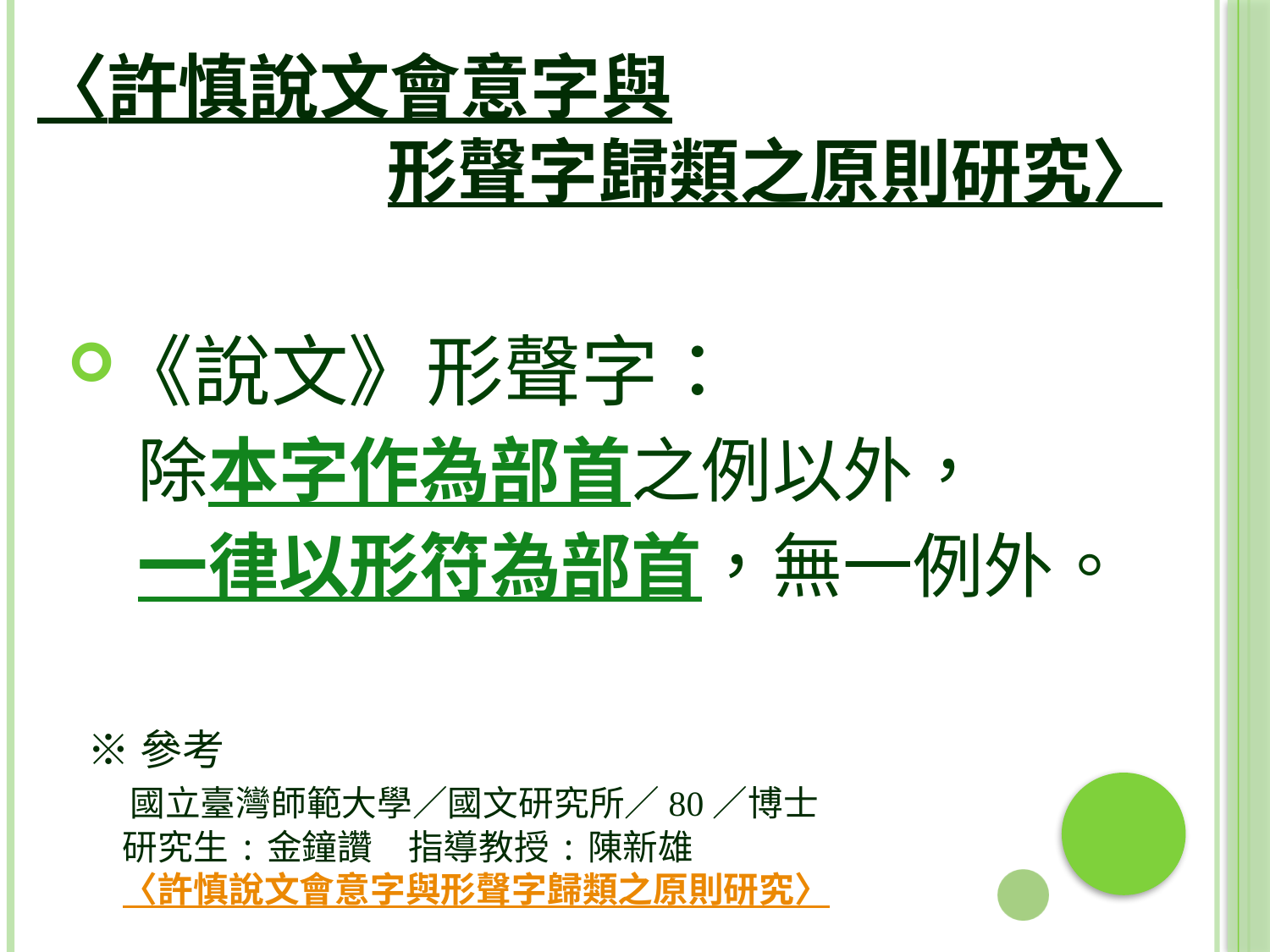

〈許慎說文會意字與
形聲字歸類之原則研究〉
《說文》形聲字：
　除本字作為部首之例以外，
　一律以形符為部首，無一例外。
# ※參考 　國立臺灣師範大學／國文研究所／80／博士 　研究生:金鐘讚　指導教授:陳新雄 　〈許慎說文會意字與形聲字歸類之原則研究〉